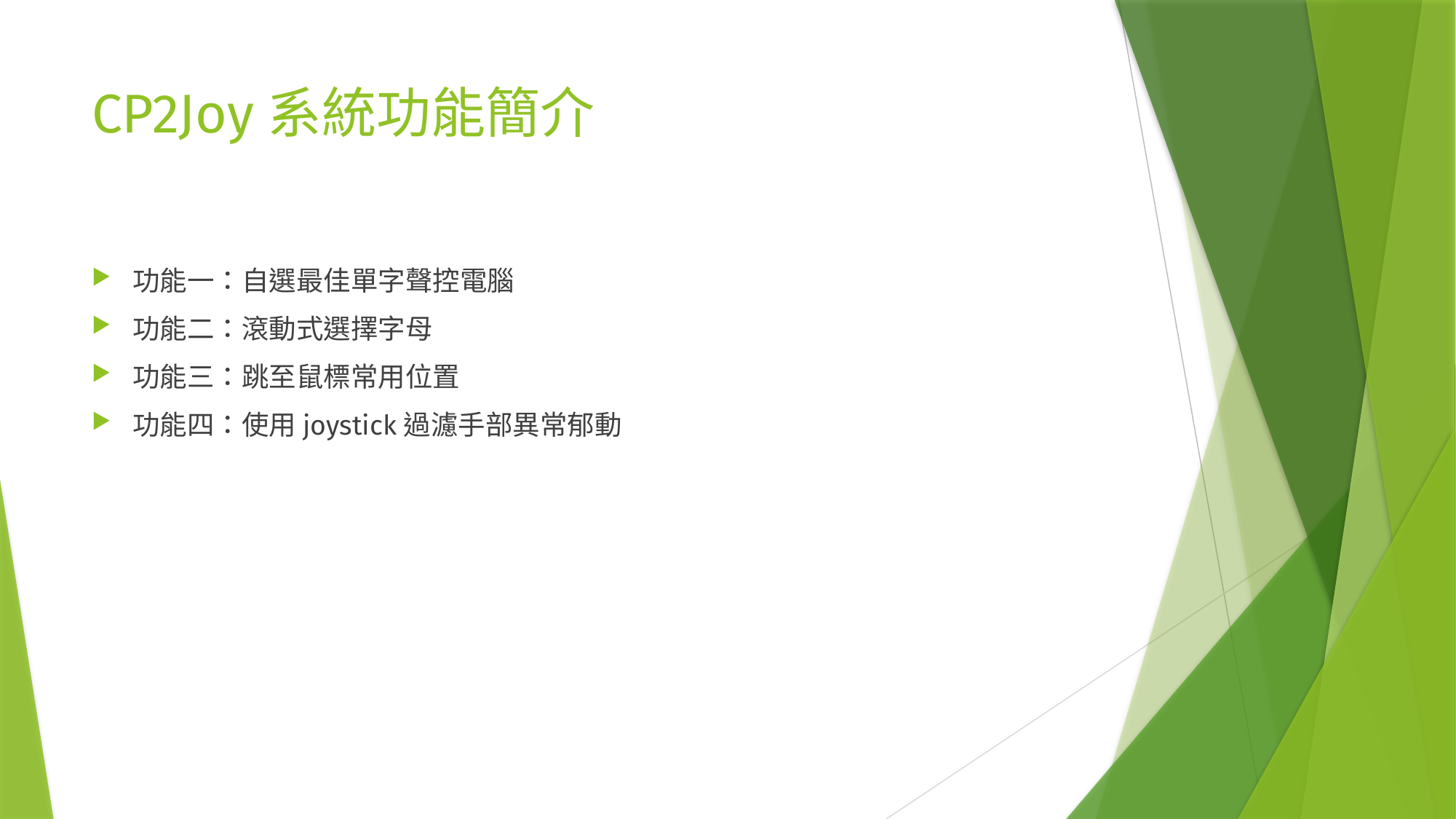

# CP2Joy系統功能簡介
功能一：自選最佳單字聲控電腦
功能二：滾動式選擇字母
功能三：跳至鼠標常用位置
功能四：使用joystick過濾手部異常郁動